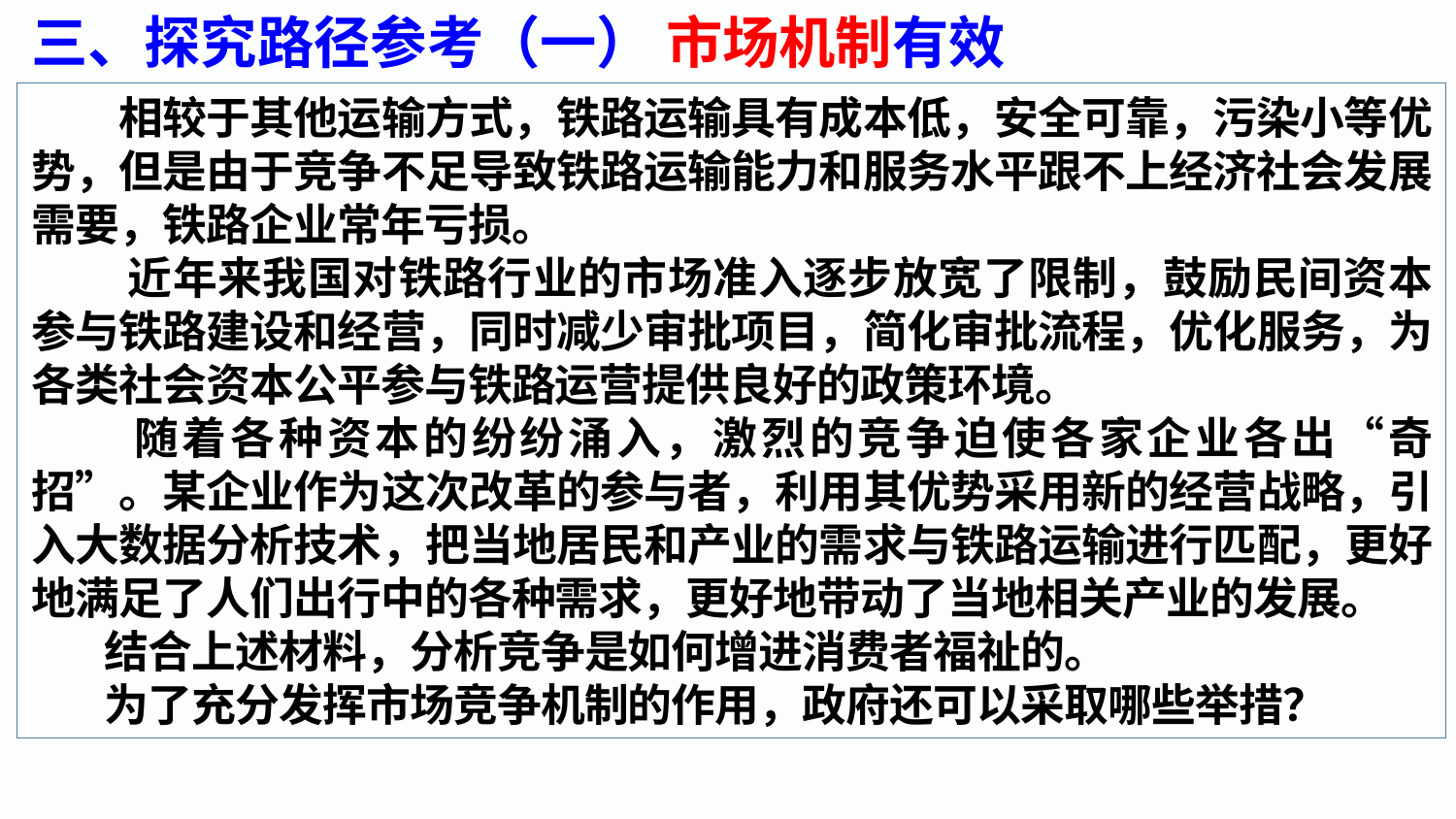

三、探究路径参考（一） 市场机制有效
　　相较于其他运输方式，铁路运输具有成本低，安全可靠，污染小等优势，但是由于竞争不足导致铁路运输能力和服务水平跟不上经济社会发展需要，铁路企业常年亏损。
 近年来我国对铁路行业的市场准入逐步放宽了限制，鼓励民间资本参与铁路建设和经营，同时减少审批项目，简化审批流程，优化服务，为各类社会资本公平参与铁路运营提供良好的政策环境。
 随着各种资本的纷纷涌入，激烈的竞争迫使各家企业各出“奇招”。某企业作为这次改革的参与者，利用其优势采用新的经营战略，引入大数据分析技术，把当地居民和产业的需求与铁路运输进行匹配，更好地满足了人们出行中的各种需求，更好地带动了当地相关产业的发展。
结合上述材料，分析竞争是如何增进消费者福祉的。
为了充分发挥市场竞争机制的作用，政府还可以采取哪些举措？